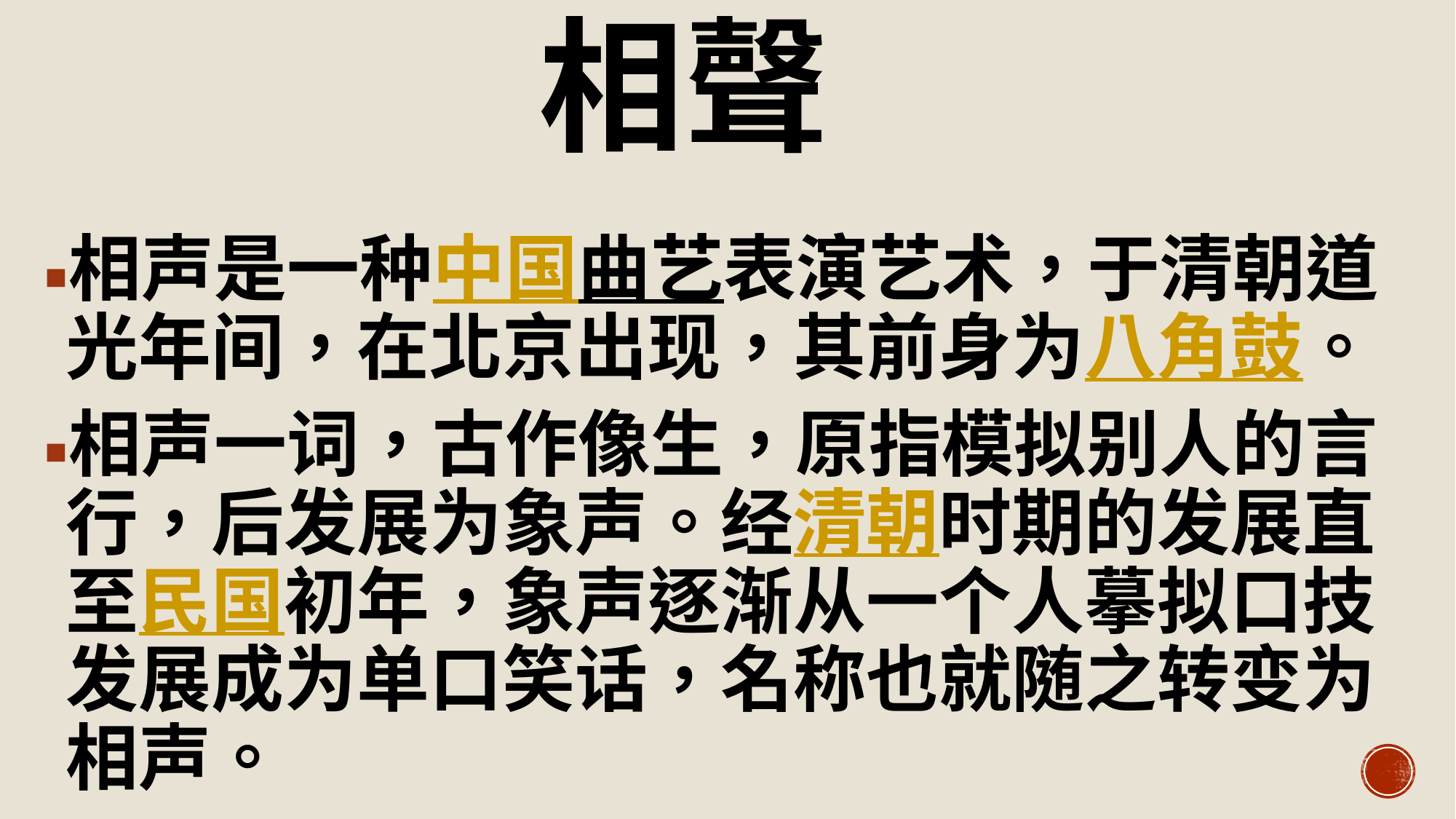

# 相聲
相声是一种中国曲艺表演艺术，于清朝道光年间，在北京出现，其前身为八角鼓。
相声一词，古作像生，原指模拟别人的言行，后发展为象声。经清朝时期的发展直至民国初年，象声逐渐从一个人摹拟口技发展成为单口笑话，名称也就随之转变为相声。